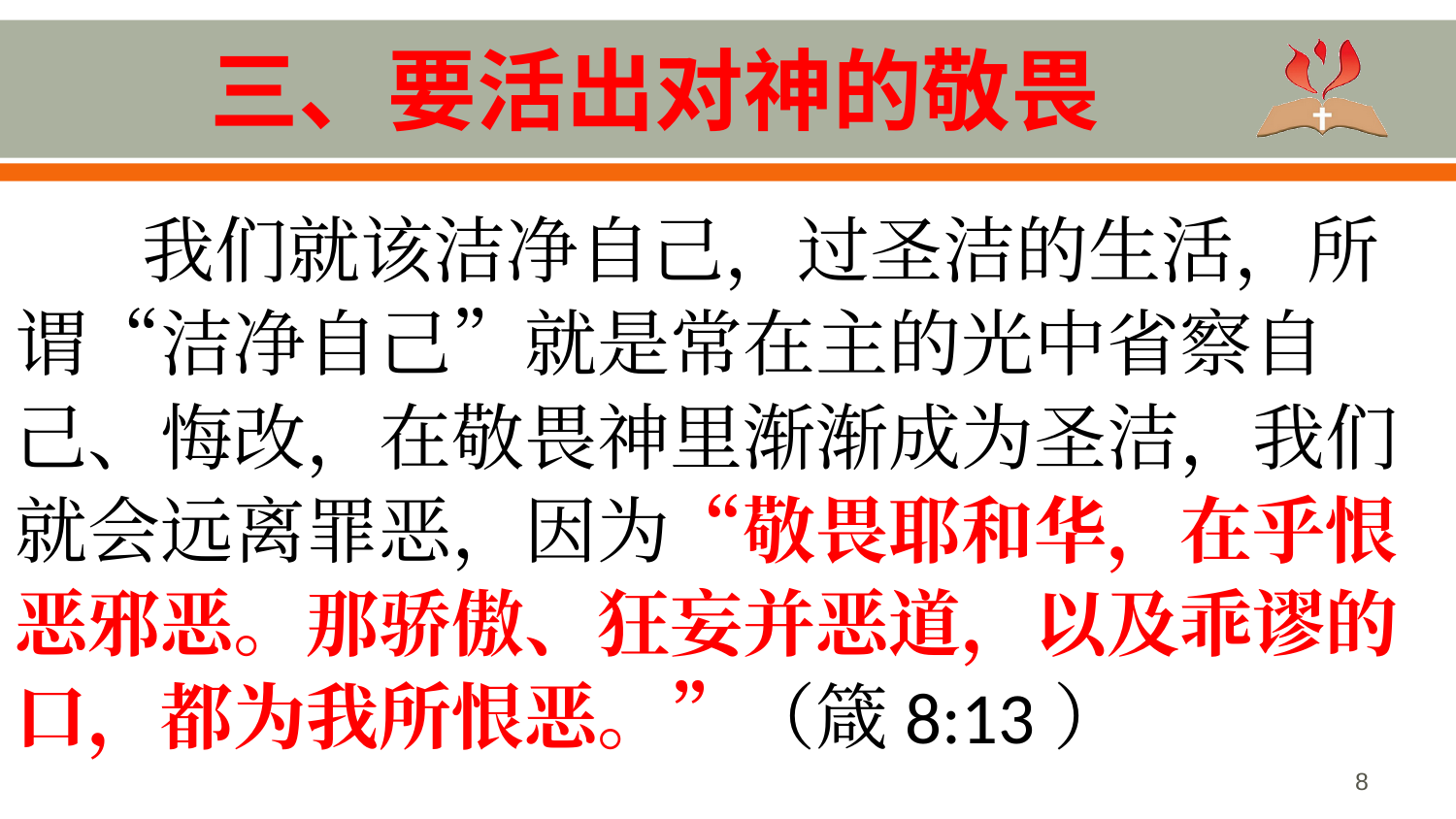

# 三、要活出对神的敬畏
我们就该洁净自己，过圣洁的生活，所谓“洁净自己”就是常在主的光中省察自己、悔改，在敬畏神里渐渐成为圣洁，我们就会远离罪恶，因为“敬畏耶和华，在乎恨恶邪恶。那骄傲、狂妄并恶道，以及乖谬的口，都为我所恨恶。”（箴8:13）

8